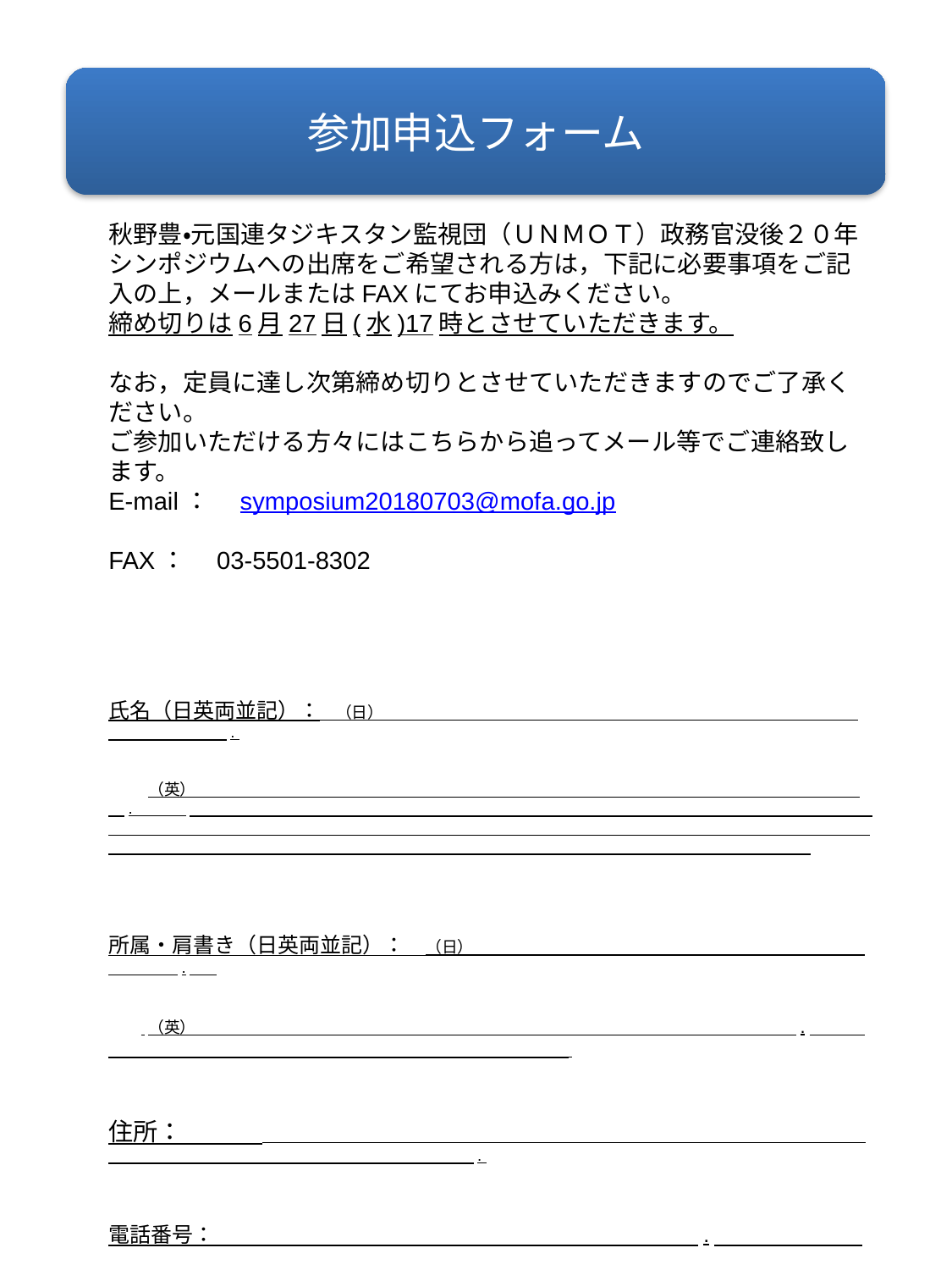

参加申込フォーム
秋野豊・元国連タジキスタン監視団（ＵＮＭＯＴ）政務官没後２０年シンポジウムへの出席をご希望される方は，下記に必要事項をご記入の上，メールまたはFAXにてお申込みください。
締め切りは6月27日(水)17時とさせていただきます。

なお，定員に達し次第締め切りとさせていただきますのでご了承ください。
ご参加いただける方々にはこちらから追ってメール等でご連絡致します。
E-mail：　symposium20180703@mofa.go.jp

FAX：　03-5501-8302

氏名（日英両並記）：　（日）　　　　　　　　　                                                         　　　　　　　　　  　　　　　　.

          （英）　　　　　　　　　　　　　　　　　　　　　                                                                                             　.

所属・肩書き（日英両並記）：　（日）　　　　　　　　　　　　                                                         　　　      .

          （英）　　　　　　                                                                                                                 　　　　　　 .

住所： 　　　　　　　　　　　　　　　　　　　　　　　　　　　　　　　　　　　　　　　　　　　　　　　　　　　　　　　　　　　　　　　　.

電話番号：                                                                                                        .

E-mail：　　　　　　　　　　　　　　　　　　　　　　　　                                                                                      　.

お問い合わせ
外務省欧州局中央アジア・コーカサス室　関口・山田
TEL：03-5501-8303